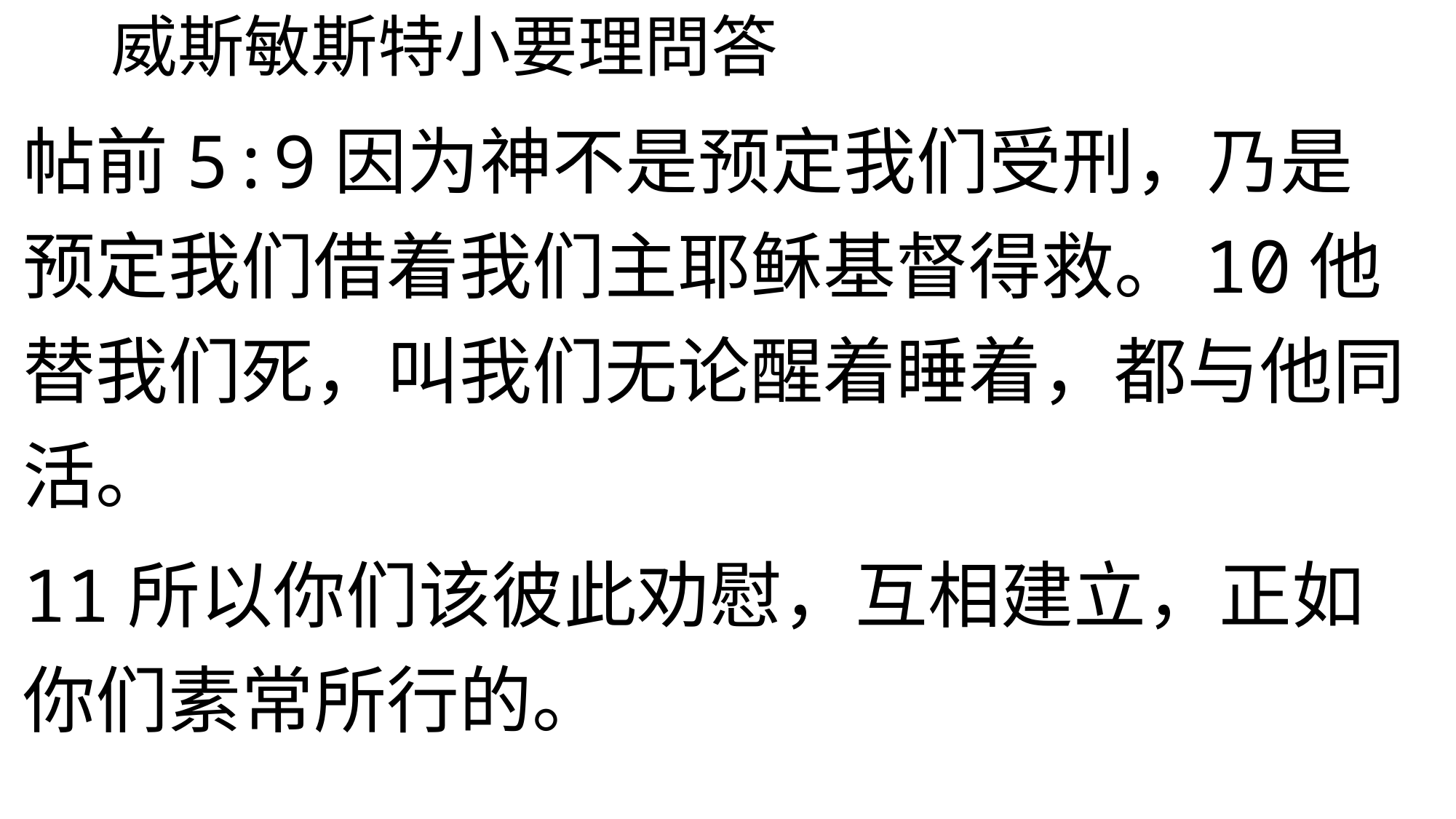

# 威斯敏斯特小要理問答
帖前5:9因为神不是预定我们受刑，乃是预定我们借着我们主耶稣基督得救。10他替我们死，叫我们无论醒着睡着，都与他同活。
11所以你们该彼此劝慰，互相建立，正如你们素常所行的。